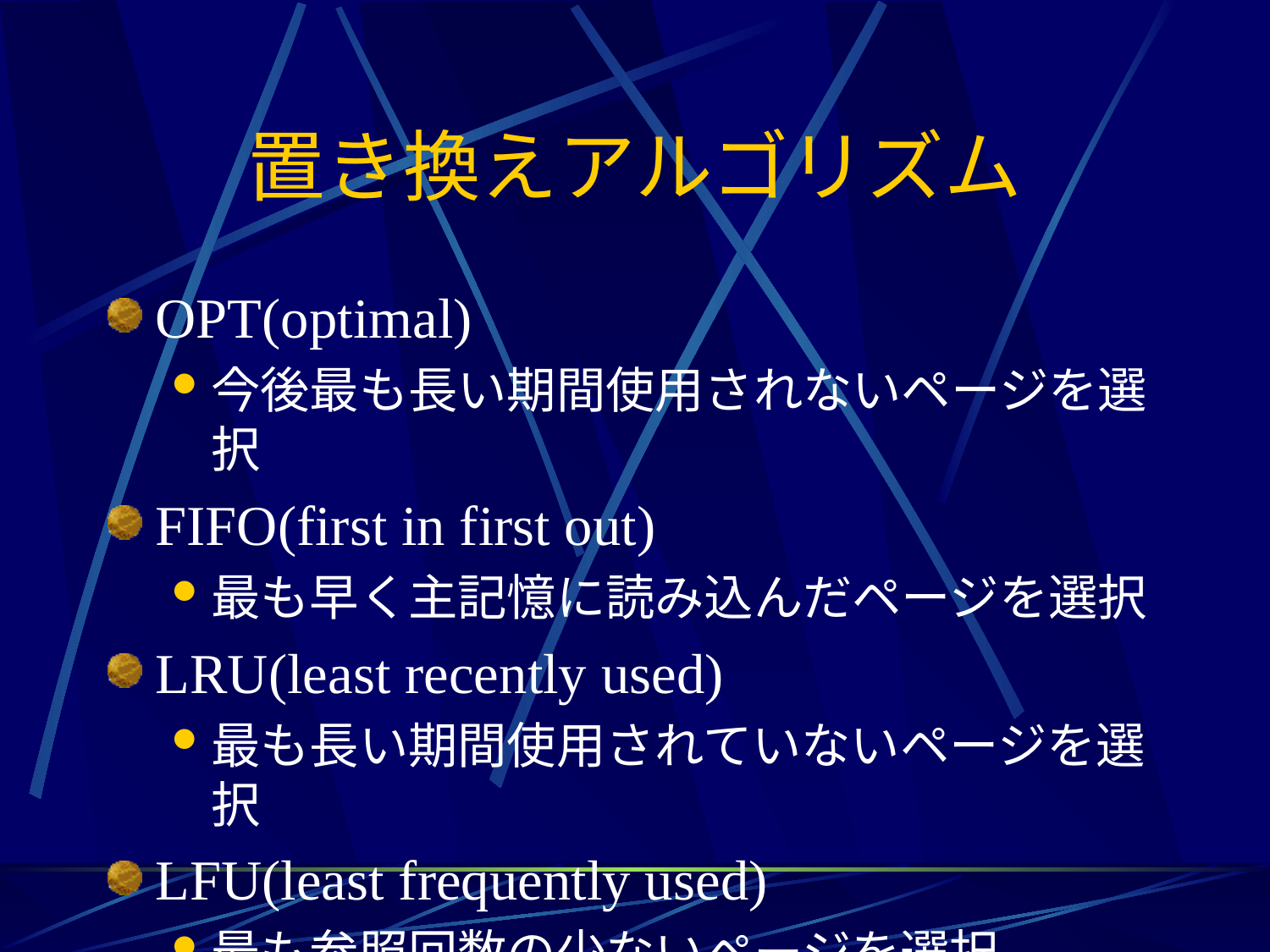

# 置き換えアルゴリズム
OPT(optimal)
今後最も長い期間使用されないページを選択
FIFO(first in first out)
最も早く主記憶に読み込んだページを選択
LRU(least recently used)
最も長い期間使用されていないページを選択
LFU(least frequently used)
最も参照回数の少ないページを選択